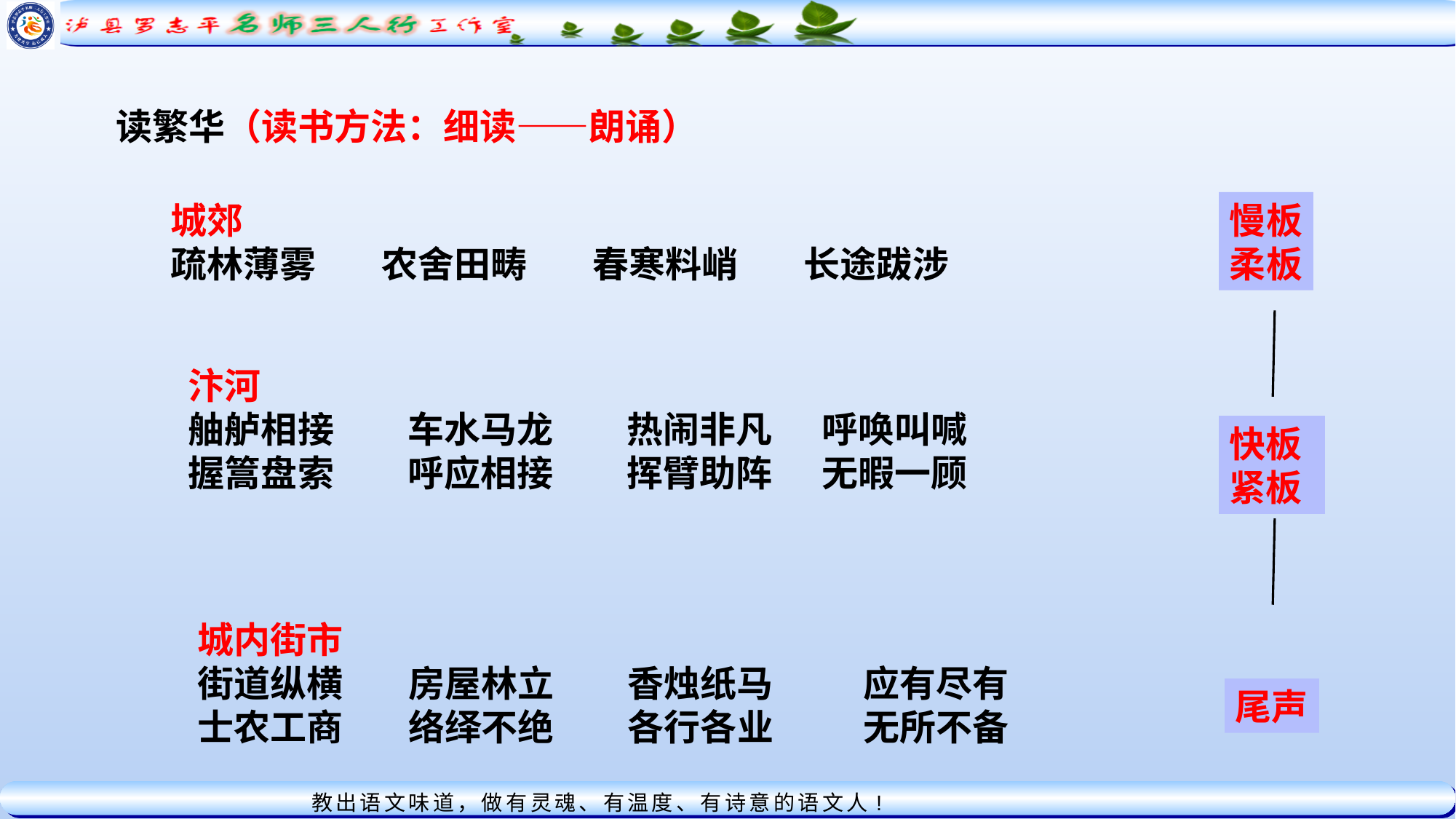

读繁华（读书方法：细读——朗诵）
城郊
疏林薄雾        农舍田畴        春寒料峭        长途跋涉
慢板
柔板
汴河
舳舻相接         车水马龙         热闹非凡      呼唤叫喊
握篙盘索         呼应相接         挥臂助阵      无暇一顾
快板
紧板
城内街市
街道纵横        房屋林立         香烛纸马           应有尽有
士农工商        络绎不绝         各行各业           无所不备
尾声